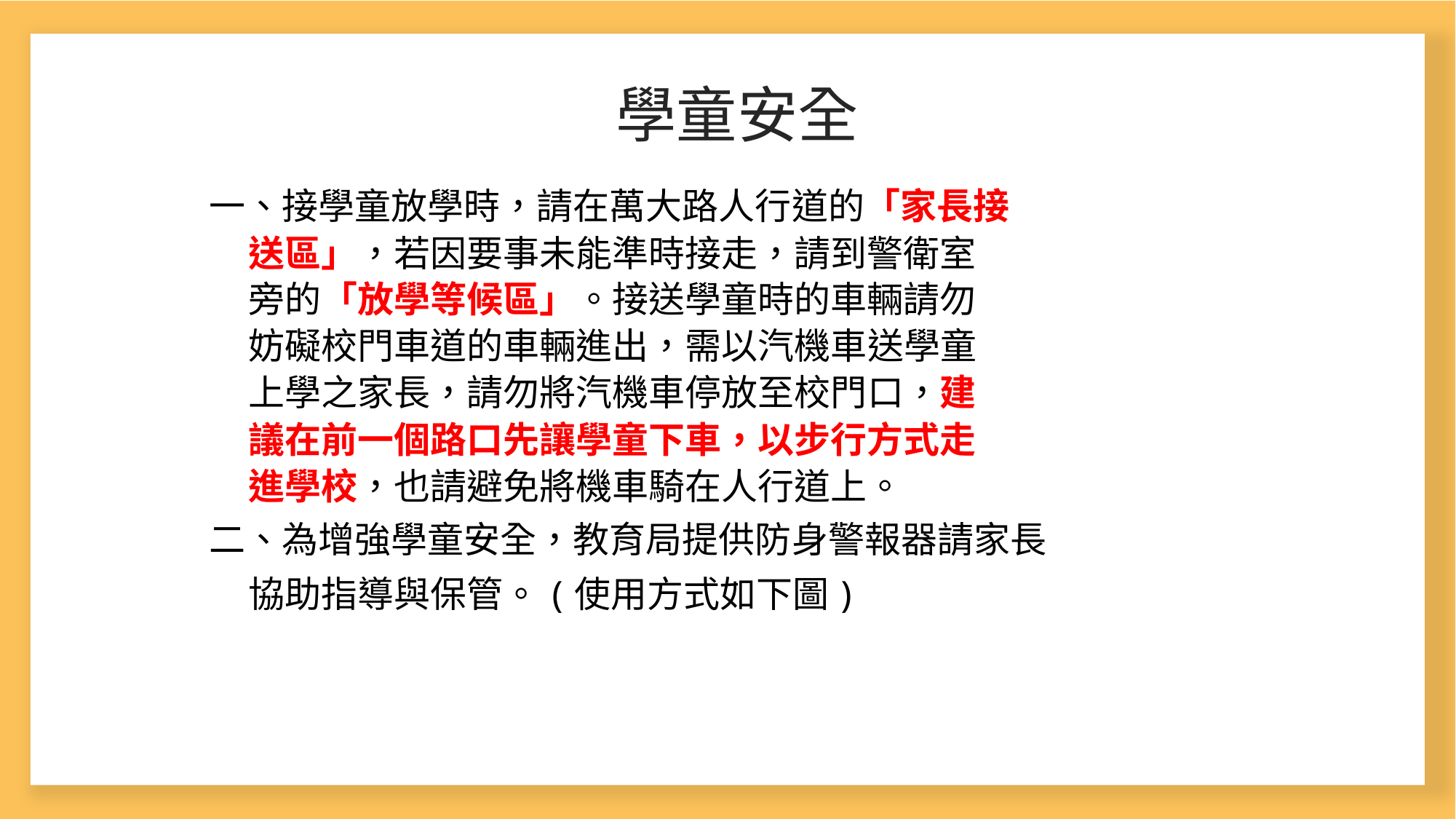

學童安全
一、接學童放學時，請在萬大路人行道的「家長接
    送區」，若因要事未能準時接走，請到警衛室
    旁的「放學等候區」。接送學童時的車輛請勿
    妨礙校門車道的車輛進出，需以汽機車送學童
    上學之家長，請勿將汽機車停放至校門口，建
    議在前一個路口先讓學童下車，以步行方式走
    進學校，也請避免將機車騎在人行道上。
二、為增強學童安全，教育局提供防身警報器請家長
    協助指導與保管。(使用方式如下圖)